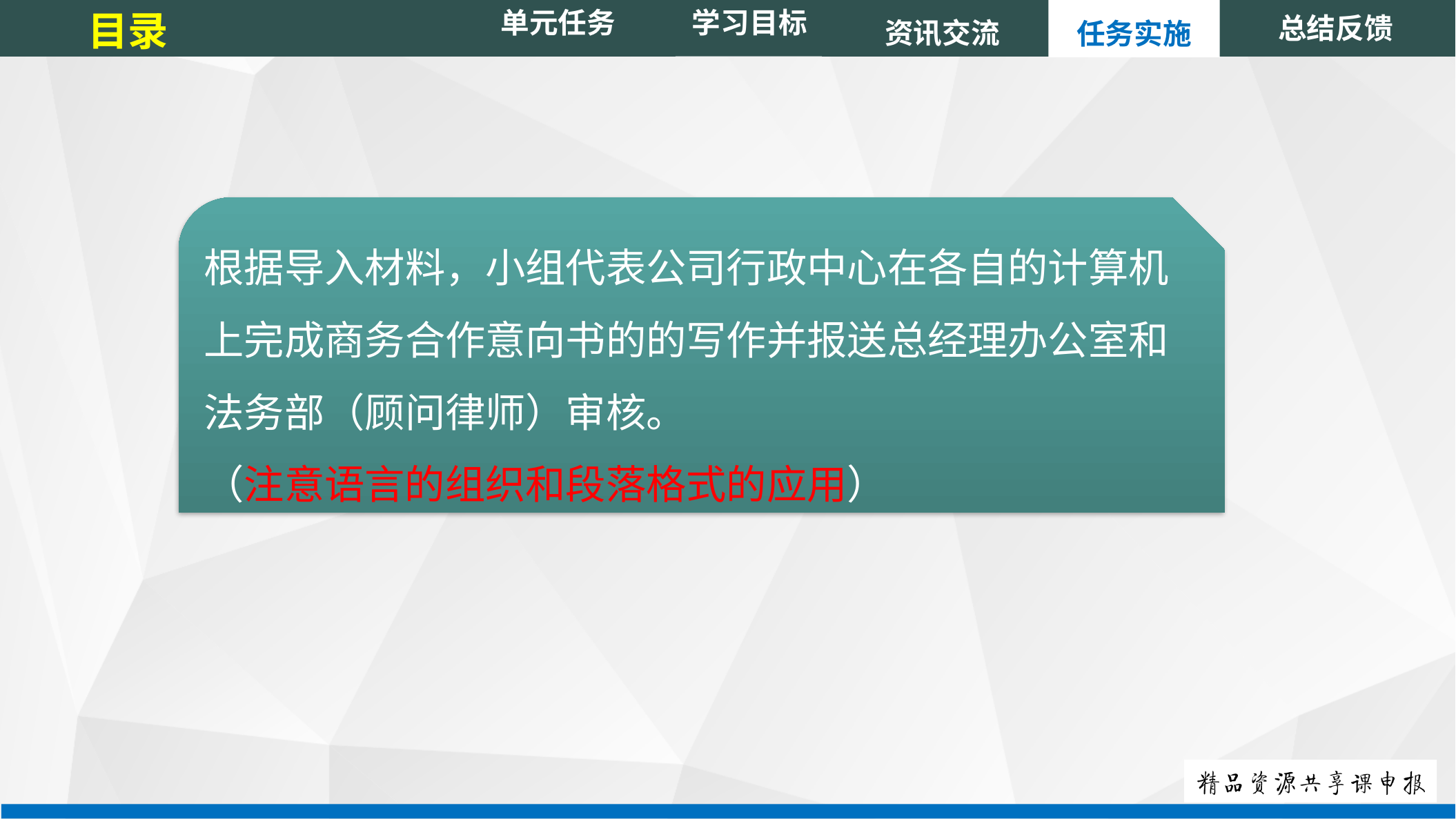

单元任务
目录
总结反馈
资讯交流
任务实施

学习目标

根据导入材料，小组代表公司行政中心在各自的计算机上完成商务合作意向书的的写作并报送总经理办公室和法务部（顾问律师）审核。
（注意语言的组织和段落格式的应用）